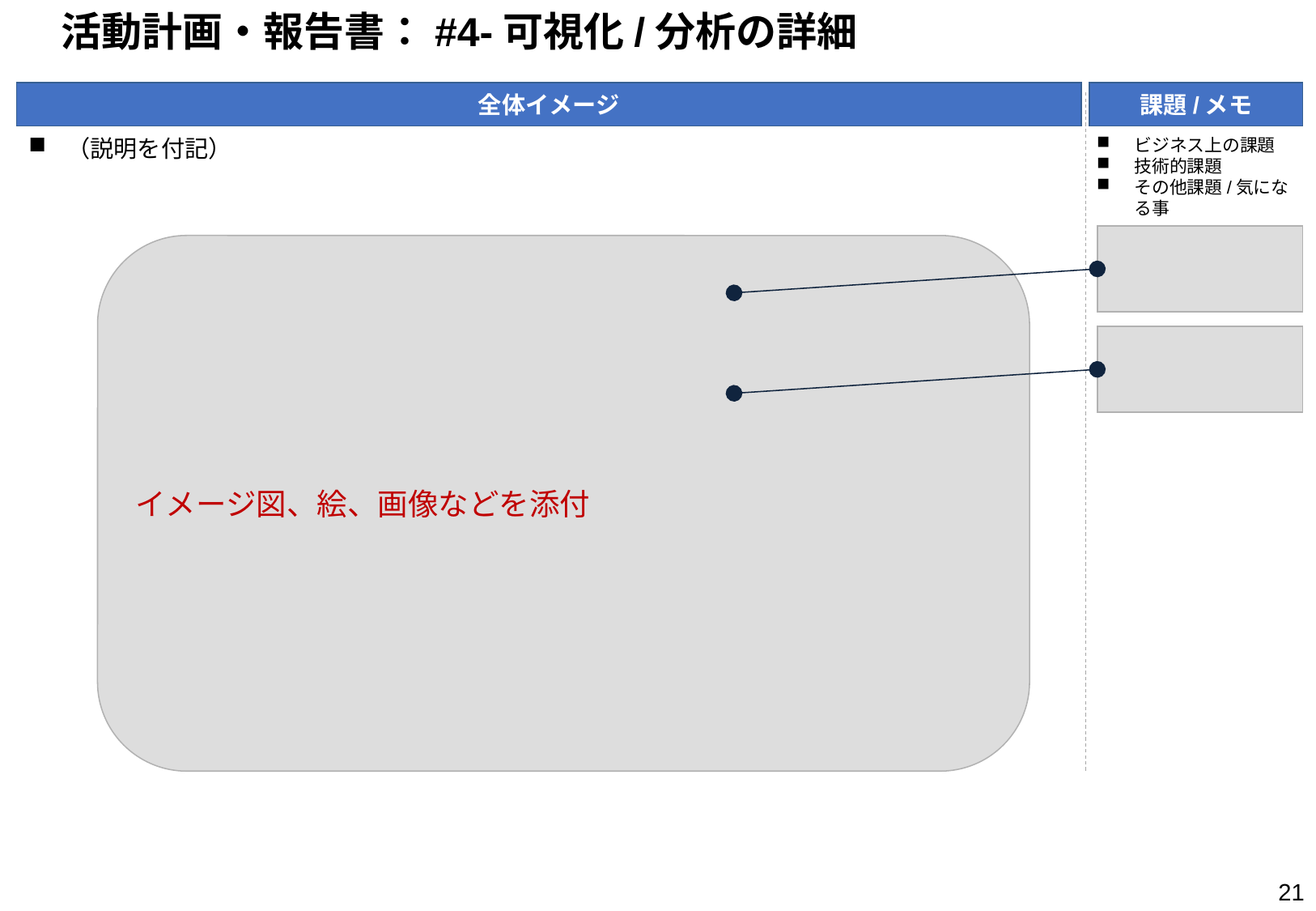

# 活動計画・報告書：#4-可視化/分析の詳細
全体イメージ
課題/メモ
ビジネス上の課題
技術的課題
その他課題/気になる事

（説明を付記）

イメージ図、絵、画像などを添付

21